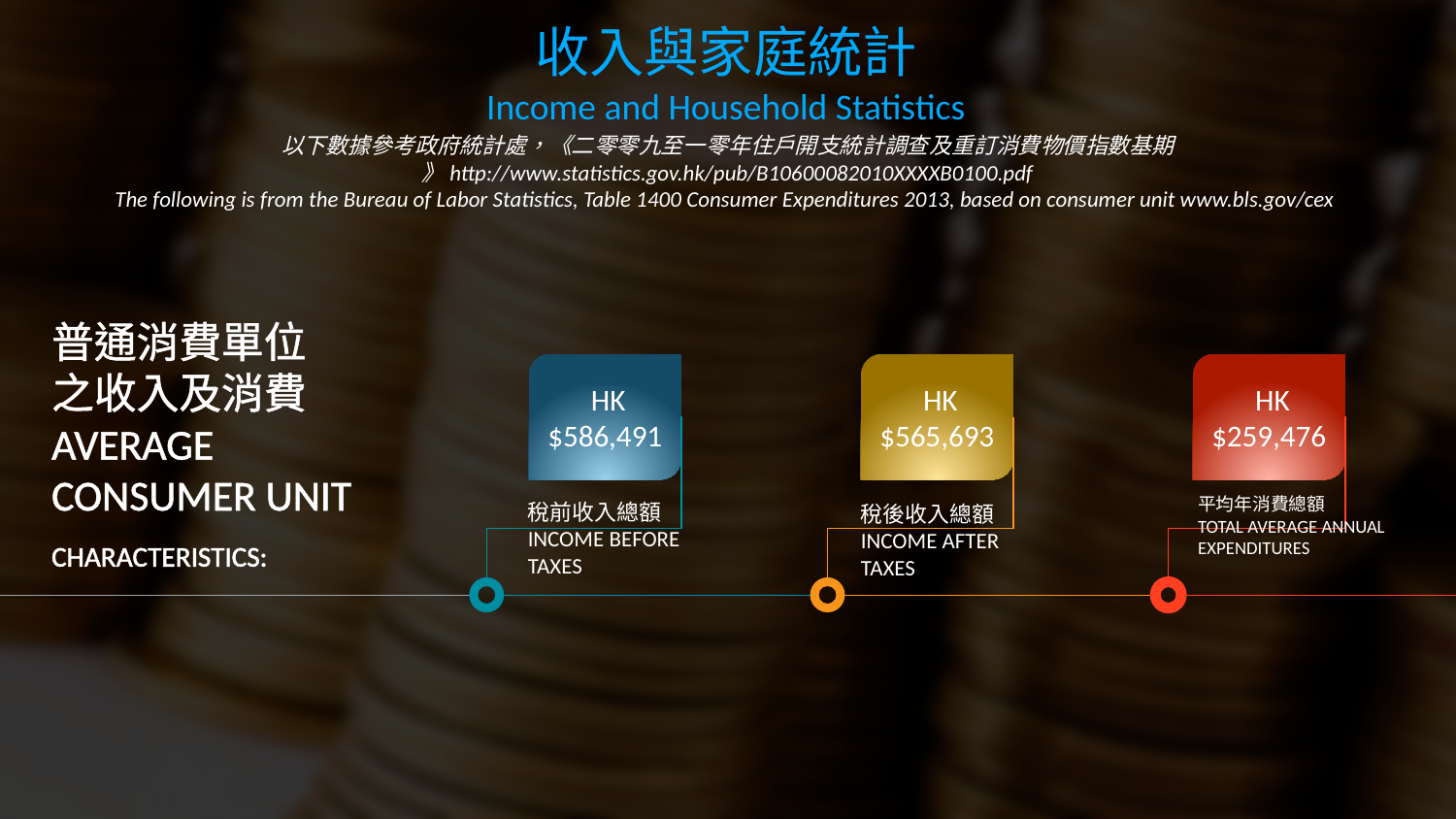

收入與家庭統計
Income and Household Statistics
以下數據參考政府統計處，《二零零九至一零年住戶開支統計調查及重訂消費物價指數基期 》http://www.statistics.gov.hk/pub/B10600082010XXXXB0100.pdf
The following is from the Bureau of Labor Statistics, Table 1400 Consumer Expenditures 2013, based on consumer unit www.bls.gov/cex
普通消費單位
之收入及消費
AVERAGE
CONSUMER UNIT

CHARACTERISTICS:
 HK $586,491
 HK $565,693
 HK $259,476
平均年消費總額
Total Average Annual Expenditures
稅前收入總額
Income before taxes
稅後收入總額
Income after taxes